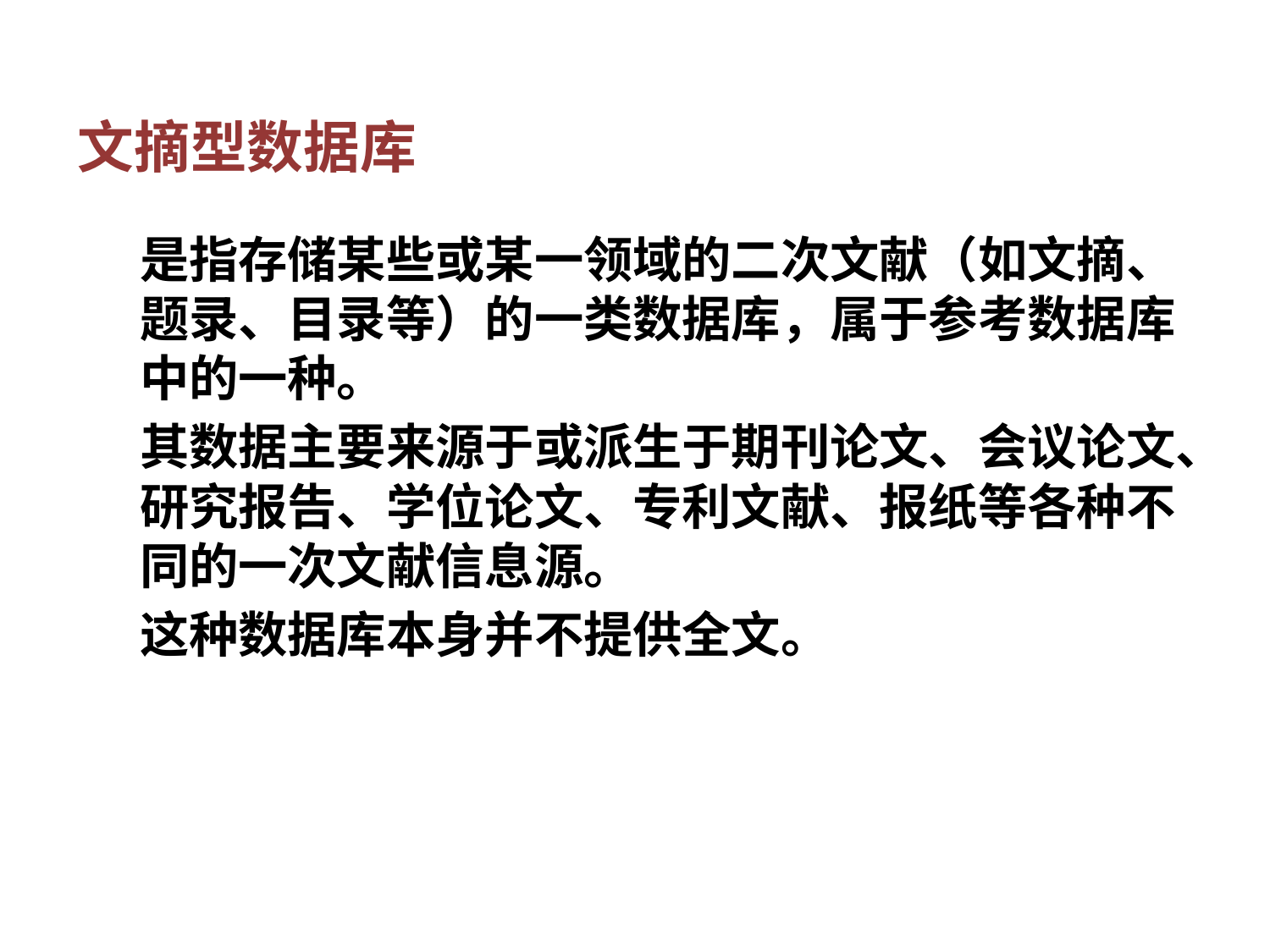

#
文摘型数据库
是指存储某些或某一领域的二次文献（如文摘、题录、目录等）的一类数据库，属于参考数据库中的一种。
其数据主要来源于或派生于期刊论文、会议论文、研究报告、学位论文、专利文献、报纸等各种不同的一次文献信息源。
这种数据库本身并不提供全文。